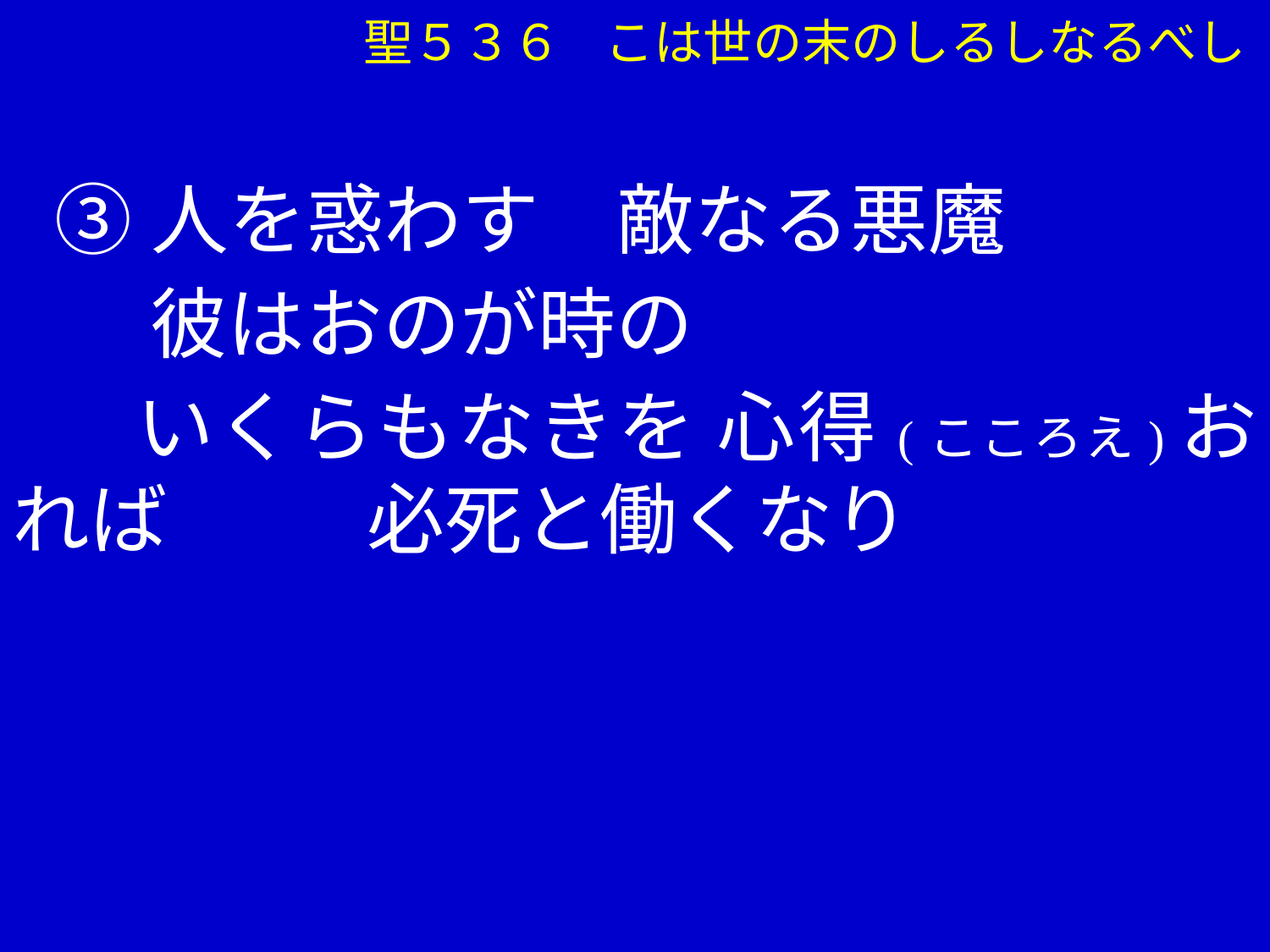

聖５３６    こは世の末のしるしなるべし
③人を惑わす　敵なる悪魔
　 彼はおのが時の
   いくらもなきを 心得(こころえ)おれば　       必死と働くなり